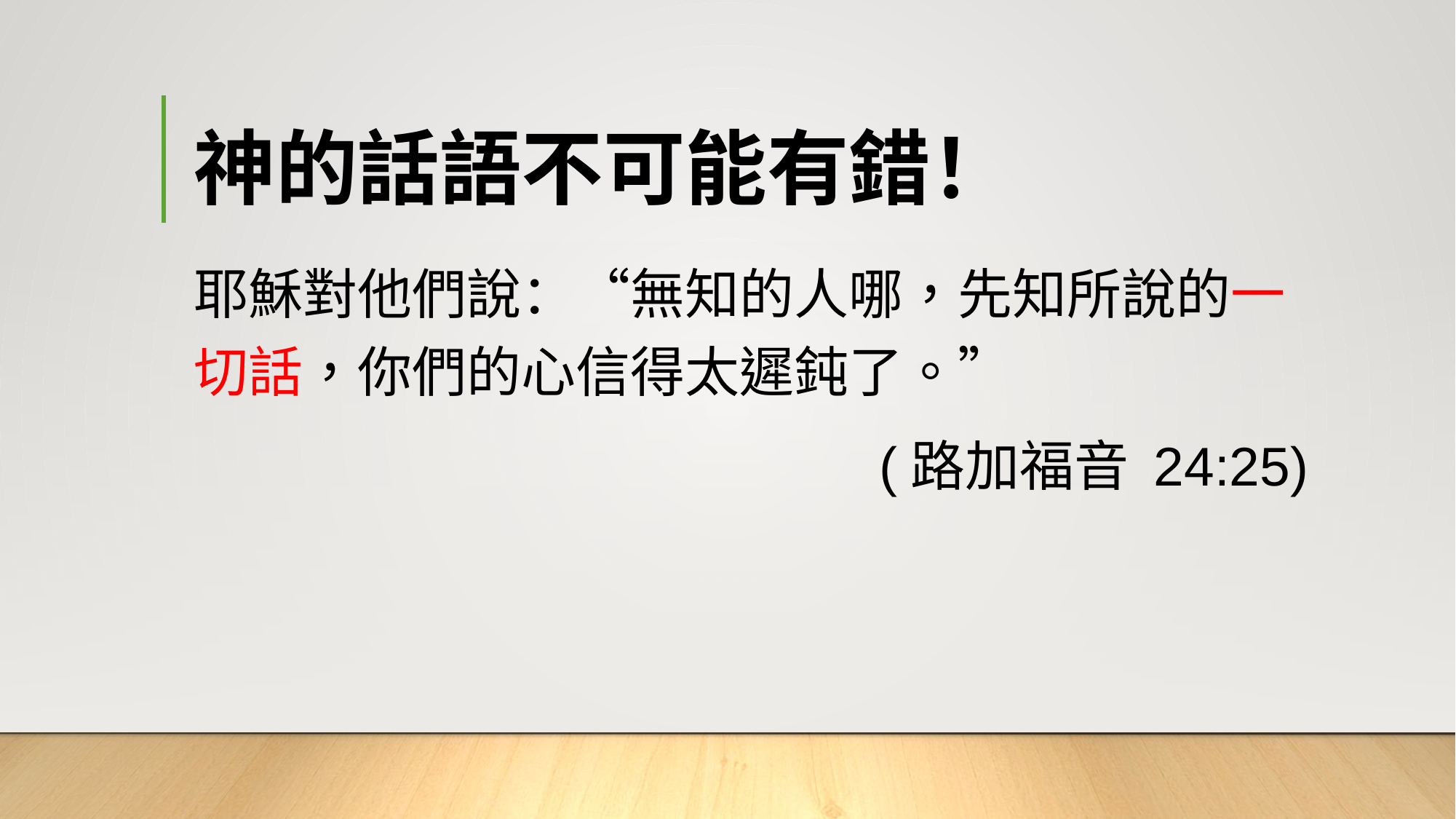

# 神的話語不可能有錯！
耶穌對他們說：“無知的人哪，先知所說的一切話，你們的心信得太遲鈍了。”
 (路加福音 24:25)